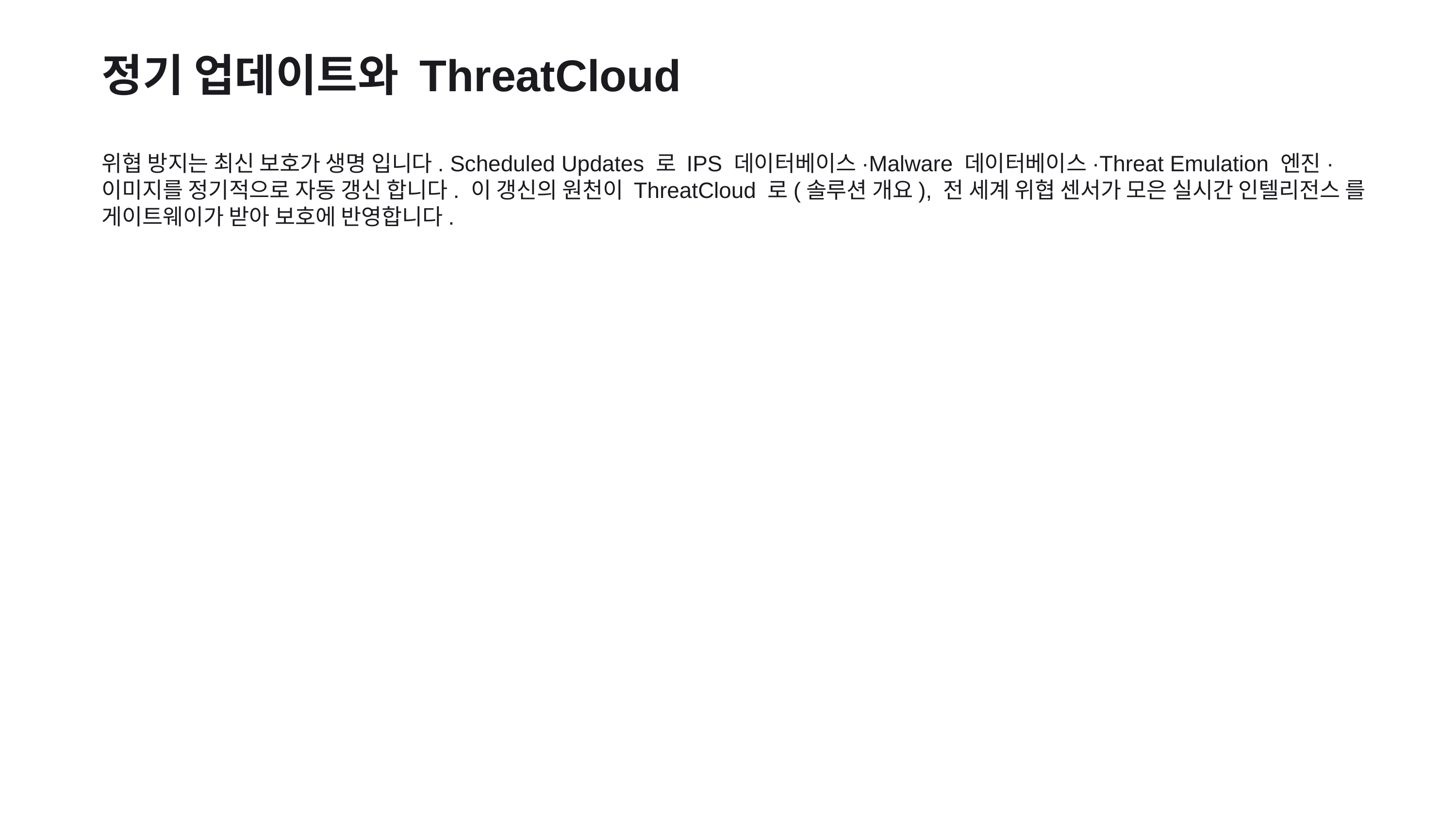

정기 업데이트와 ThreatCloud
위협 방지는 최신 보호가 생명 입니다. Scheduled Updates 로 IPS 데이터베이스·Malware 데이터베이스·Threat Emulation 엔진·이미지를 정기적으로 자동 갱신 합니다. 이 갱신의 원천이 ThreatCloud 로(솔루션 개요), 전 세계 위협 센서가 모은 실시간 인텔리전스 를 게이트웨이가 받아 보호에 반영합니다.